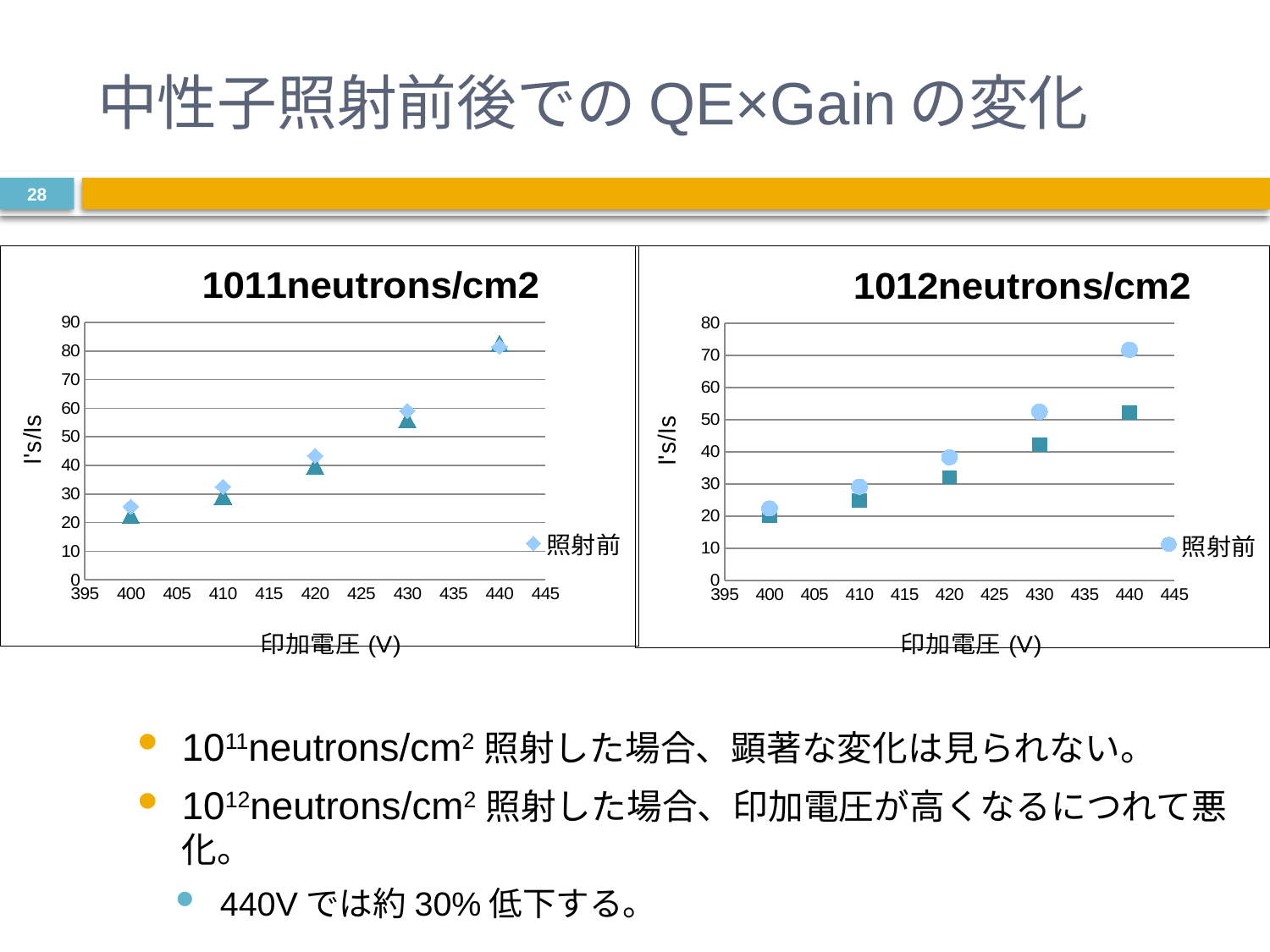

# 中性子照射前後でのQE×Gainの変化
28

### Chart: 1011neutrons/cm2

| Category |  |  |
|---|---|---|

### Chart: 1012neutrons/cm2

| Category |  |  |
|---|---|---|
1011neutrons/cm2照射した場合、顕著な変化は見られない。
1012neutrons/cm2照射した場合、印加電圧が高くなるにつれて悪化。
440Vでは約30%低下する。